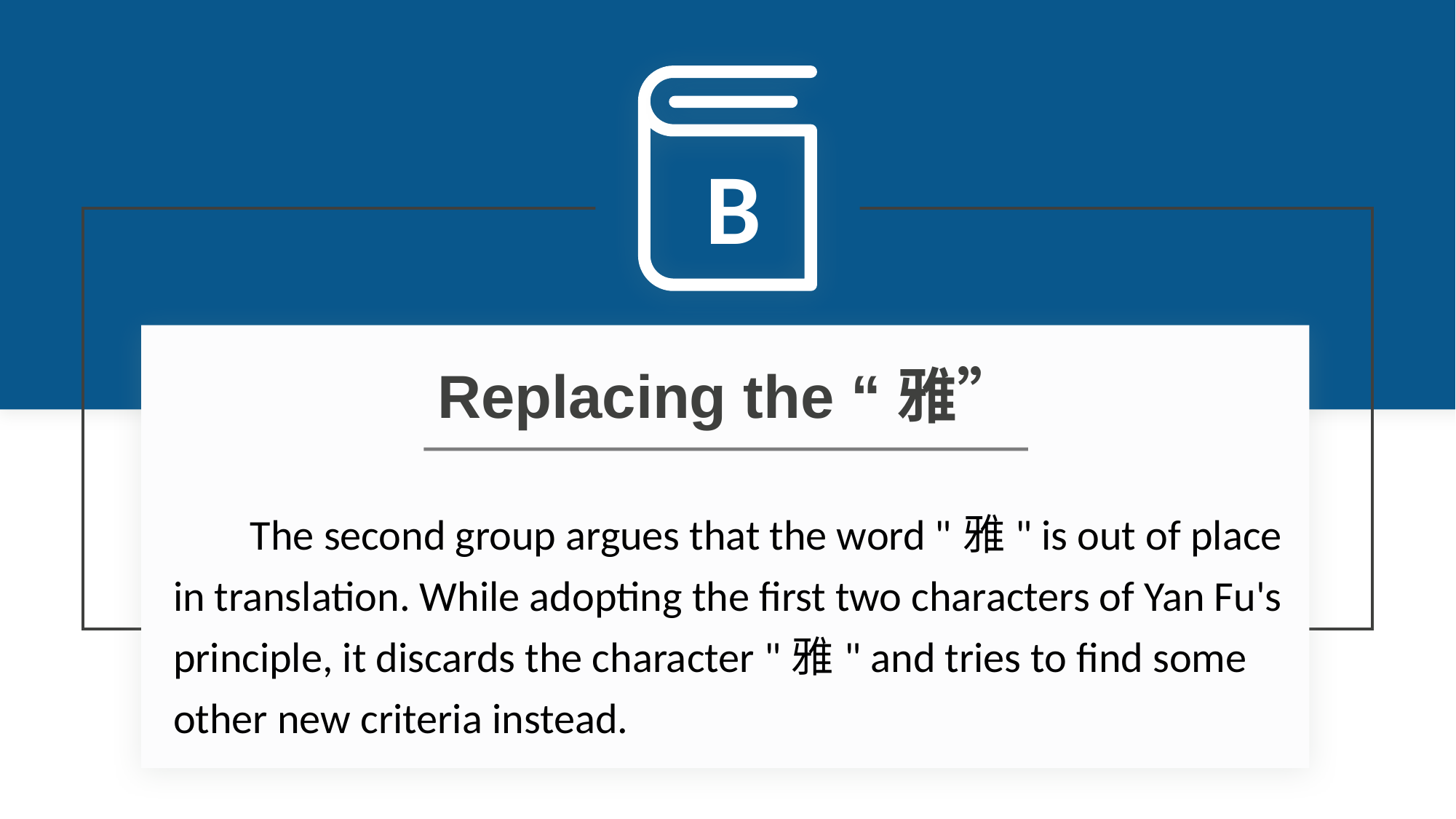

B

Replacing the “雅”
        The second group argues that the word "雅" is out of place in translation. While adopting the first two characters of Yan Fu's principle, it discards the character "雅" and tries to find some other new criteria instead.